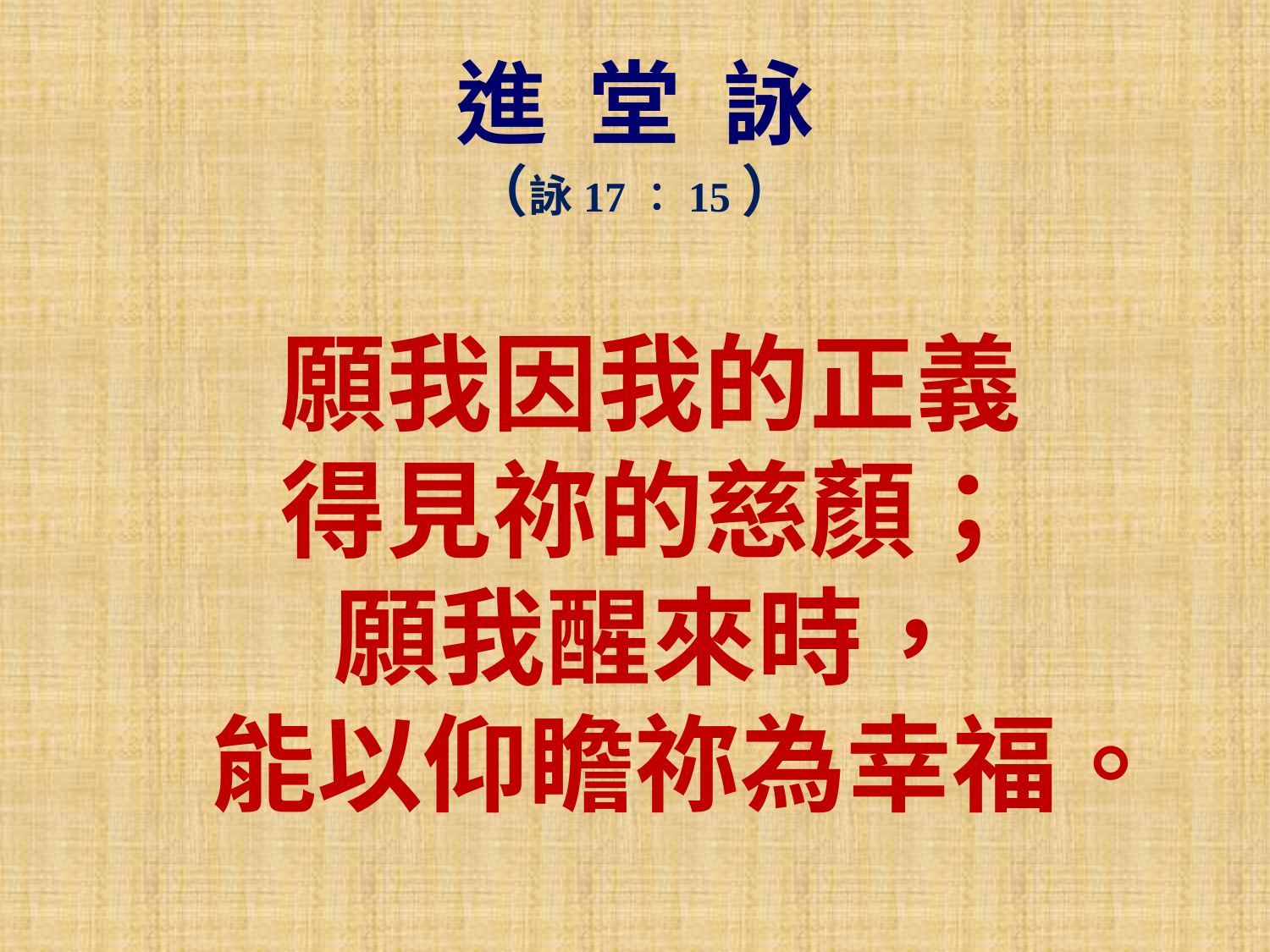

進  堂  詠
（詠17：15）
願我因我的正義
得見祢的慈顏；
願我醒來時，
   能以仰瞻祢為幸福。